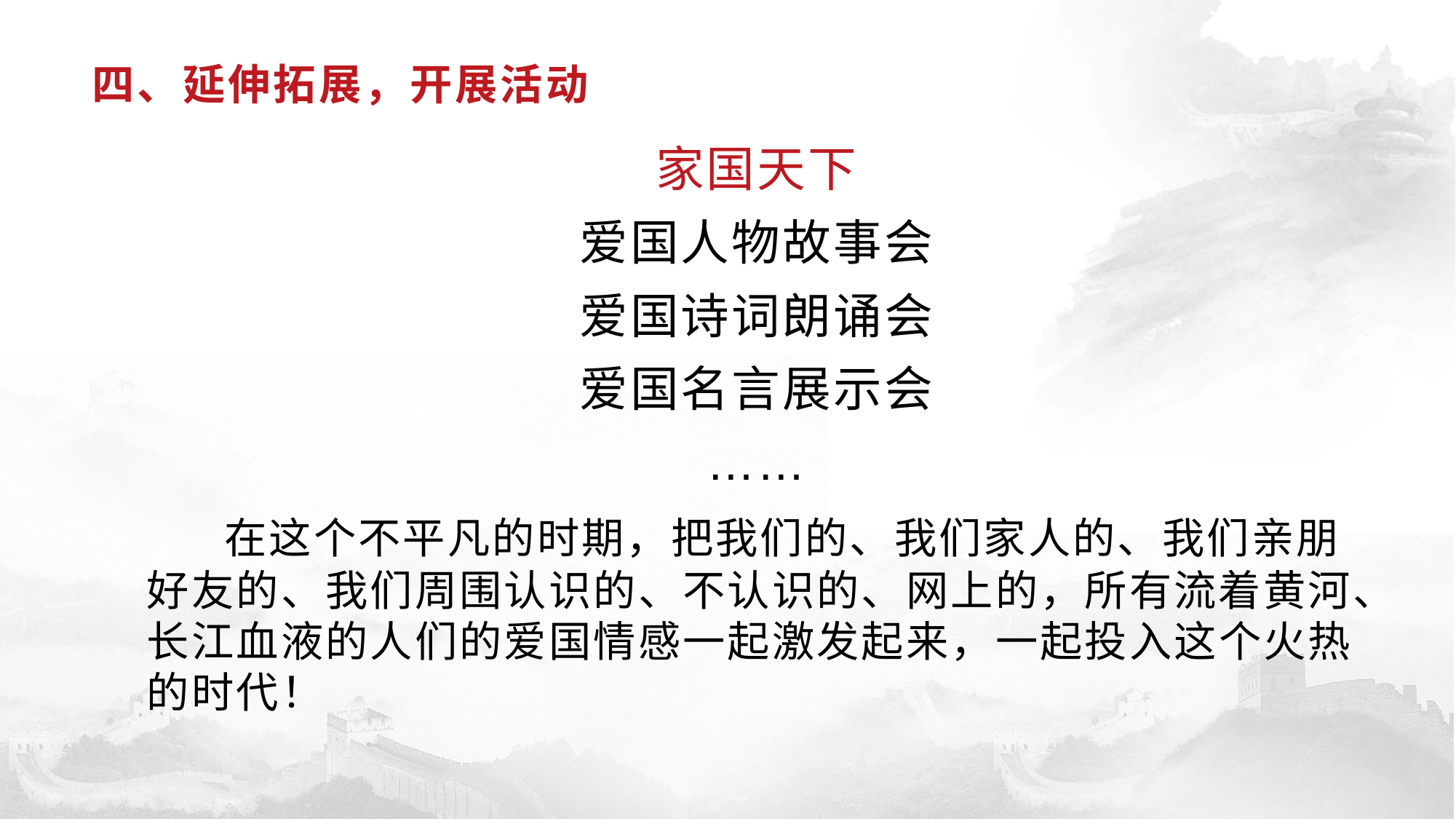

# 四、延伸拓展，开展活动
家国天下
爱国人物故事会
爱国诗词朗诵会
爱国名言展示会
……
     在这个不平凡的时期，把我们的、我们家人的、我们亲朋好友的、我们周围认识的、不认识的、网上的，所有流着黄河、长江血液的人们的爱国情感一起激发起来，一起投入这个火热的时代！